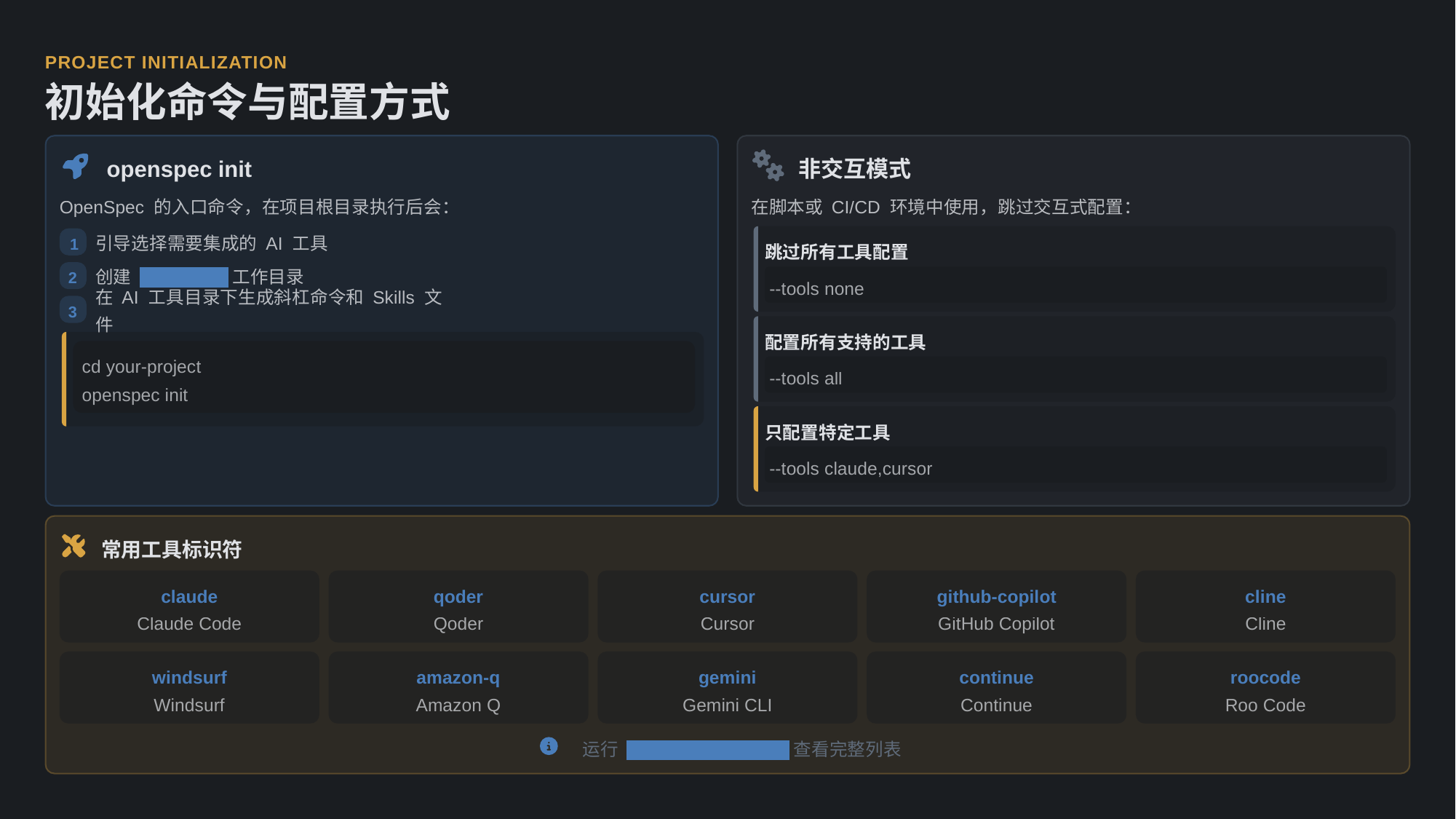

PROJECT INITIALIZATION
初始化命令与配置方式

openspec init
非交互模式

OpenSpec 的入口命令，在项目根目录执行后会：
在脚本或 CI/CD 环境中使用，跳过交互式配置：
引导选择需要集成的 AI 工具

1
跳过所有工具配置
创建 openspec/ 工作目录

2

--tools none
在 AI 工具目录下生成斜杠命令和 Skills 文件

3

配置所有支持的工具

cd your-project
openspec init

--tools all

只配置特定工具

--tools claude,cursor

常用工具标识符

claude
qoder
cursor
github-copilot
cline
Claude Code
Qoder
Cursor
GitHub Copilot
Cline

windsurf
amazon-q
gemini
continue
roocode
Windsurf
Amazon Q
Gemini CLI
Continue
Roo Code
运行 openspec init --help 查看完整列表